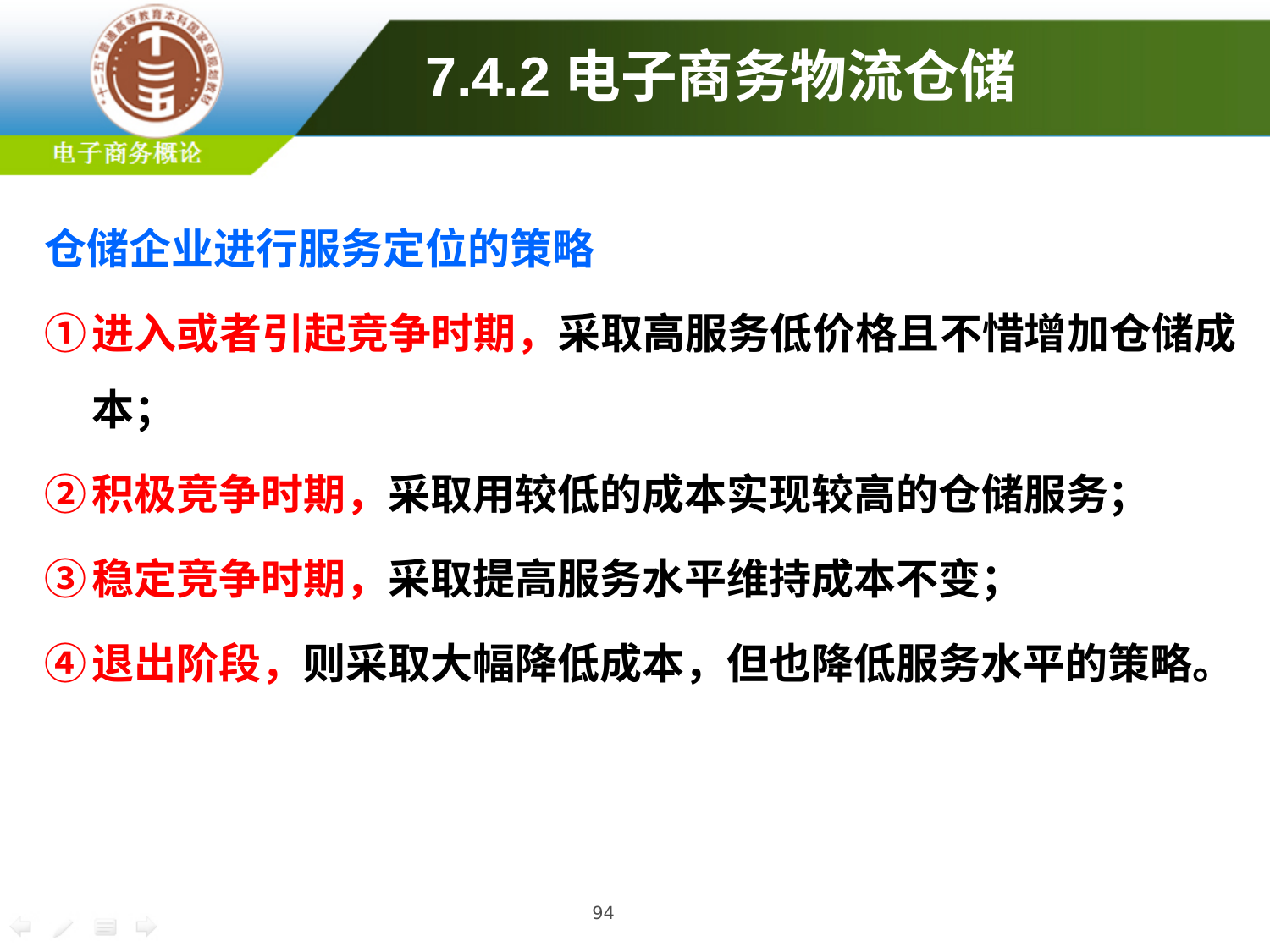

# 7.4.2电子商务物流仓储
仓储企业进行服务定位的策略
①	进入或者引起竞争时期，采取高服务低价格且不惜增加仓储成本；
②	积极竞争时期，采取用较低的成本实现较高的仓储服务；
③	稳定竞争时期，采取提高服务水平维持成本不变；
④	退出阶段，则采取大幅降低成本，但也降低服务水平的策略。
94